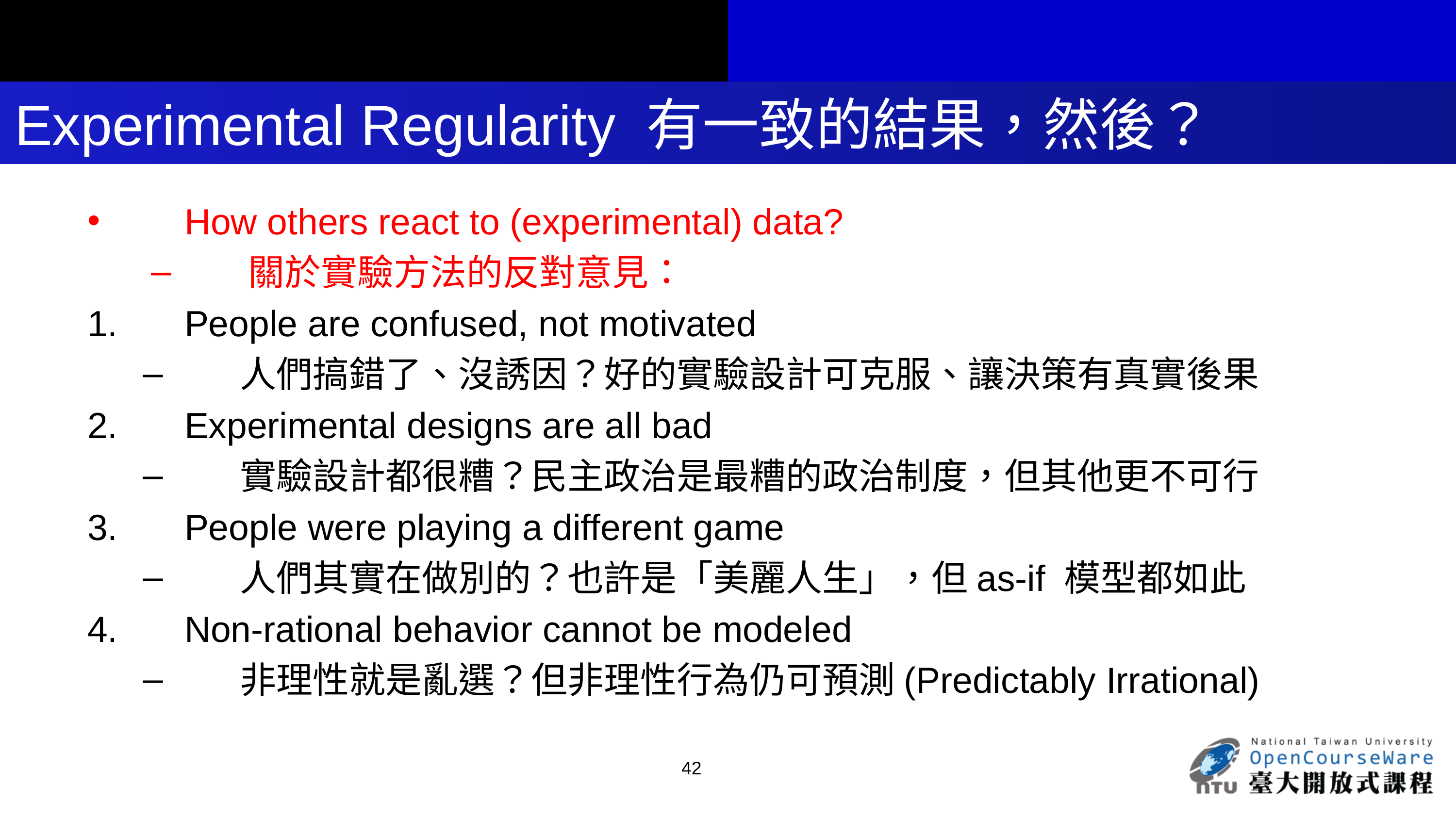

# Experimental Regularity 有一致的結果，然後？
How others react to (experimental) data?
關於實驗方法的反對意見：
People are confused, not motivated
人們搞錯了、沒誘因？好的實驗設計可克服、讓決策有真實後果
Experimental designs are all bad
實驗設計都很糟？民主政治是最糟的政治制度，但其他更不可行
People were playing a different game
人們其實在做別的？也許是「美麗人生」，但as-if 模型都如此
Non-rational behavior cannot be modeled
非理性就是亂選？但非理性行為仍可預測(Predictably Irrational)